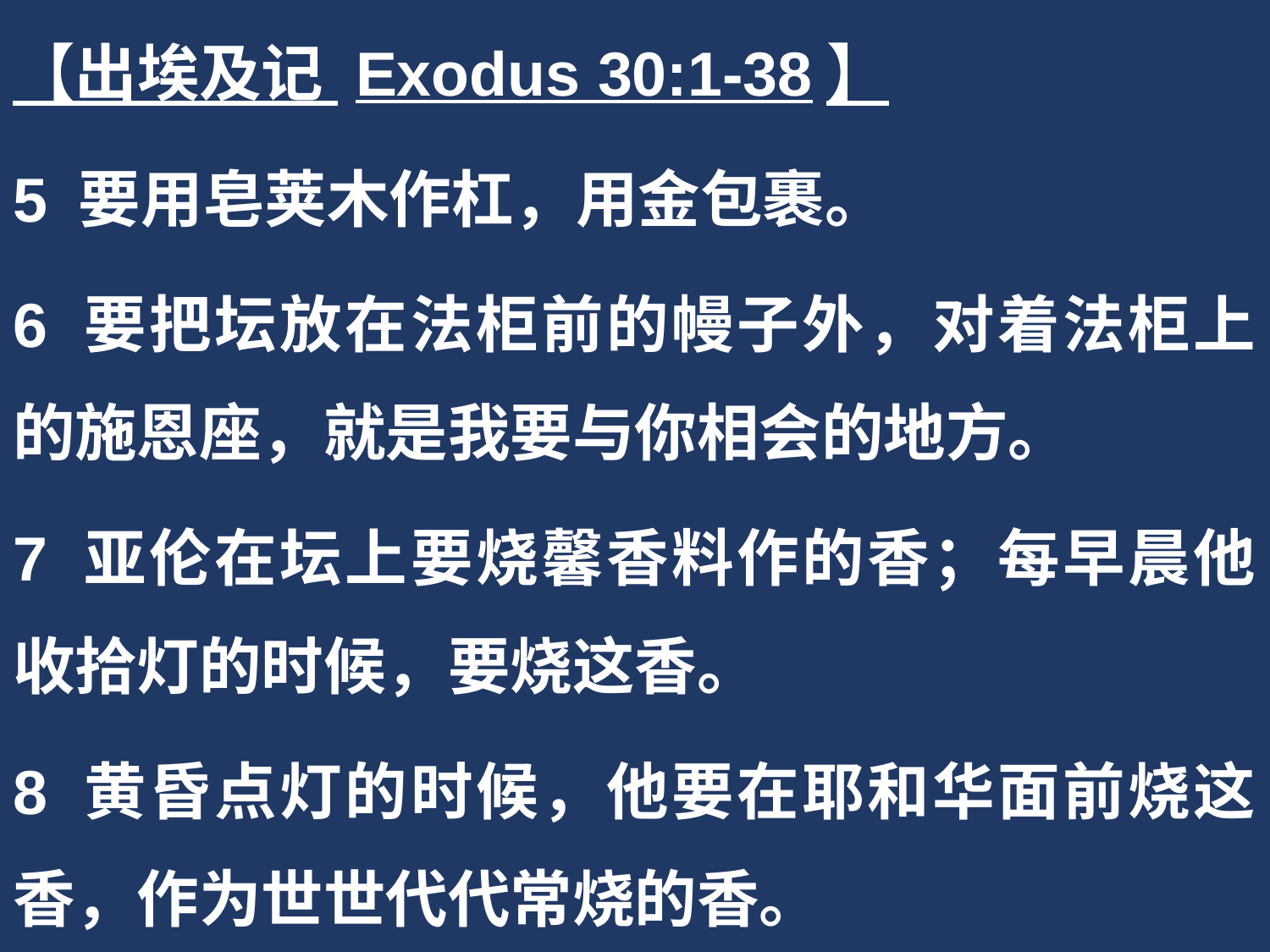

【出埃及记 Exodus 30:1-38】
5 要用皂荚木作杠，用金包裹。
6 要把坛放在法柜前的幔子外，对着法柜上的施恩座，就是我要与你相会的地方。
7 亚伦在坛上要烧馨香料作的香；每早晨他收拾灯的时候，要烧这香。
8 黄昏点灯的时候，他要在耶和华面前烧这香，作为世世代代常烧的香。